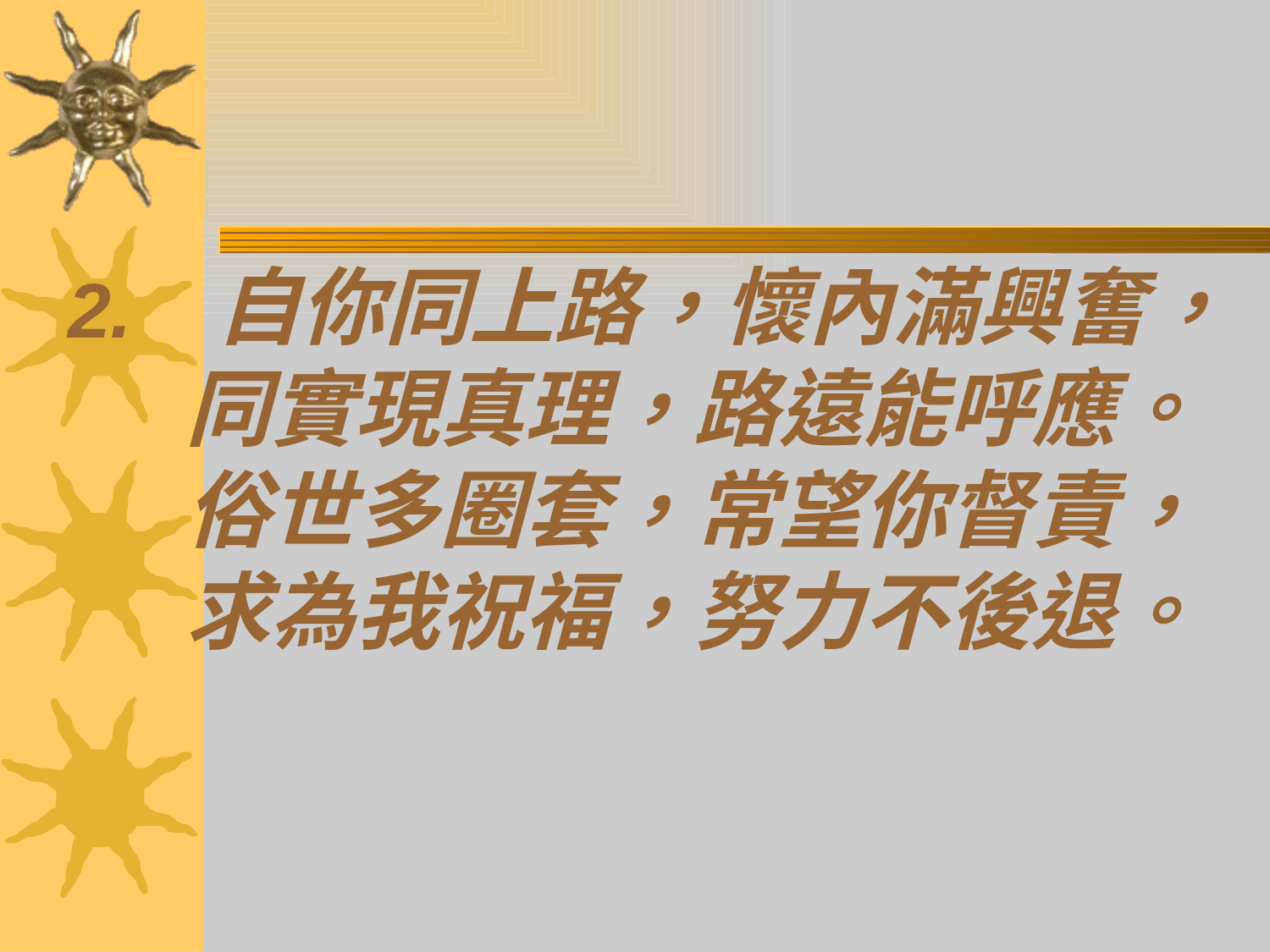

# 2.   自你同上路，懷內滿興奮， 同實現真理，路遠能呼應。 俗世多圈套，常望你督責， 求為我祝福，努力不後退。